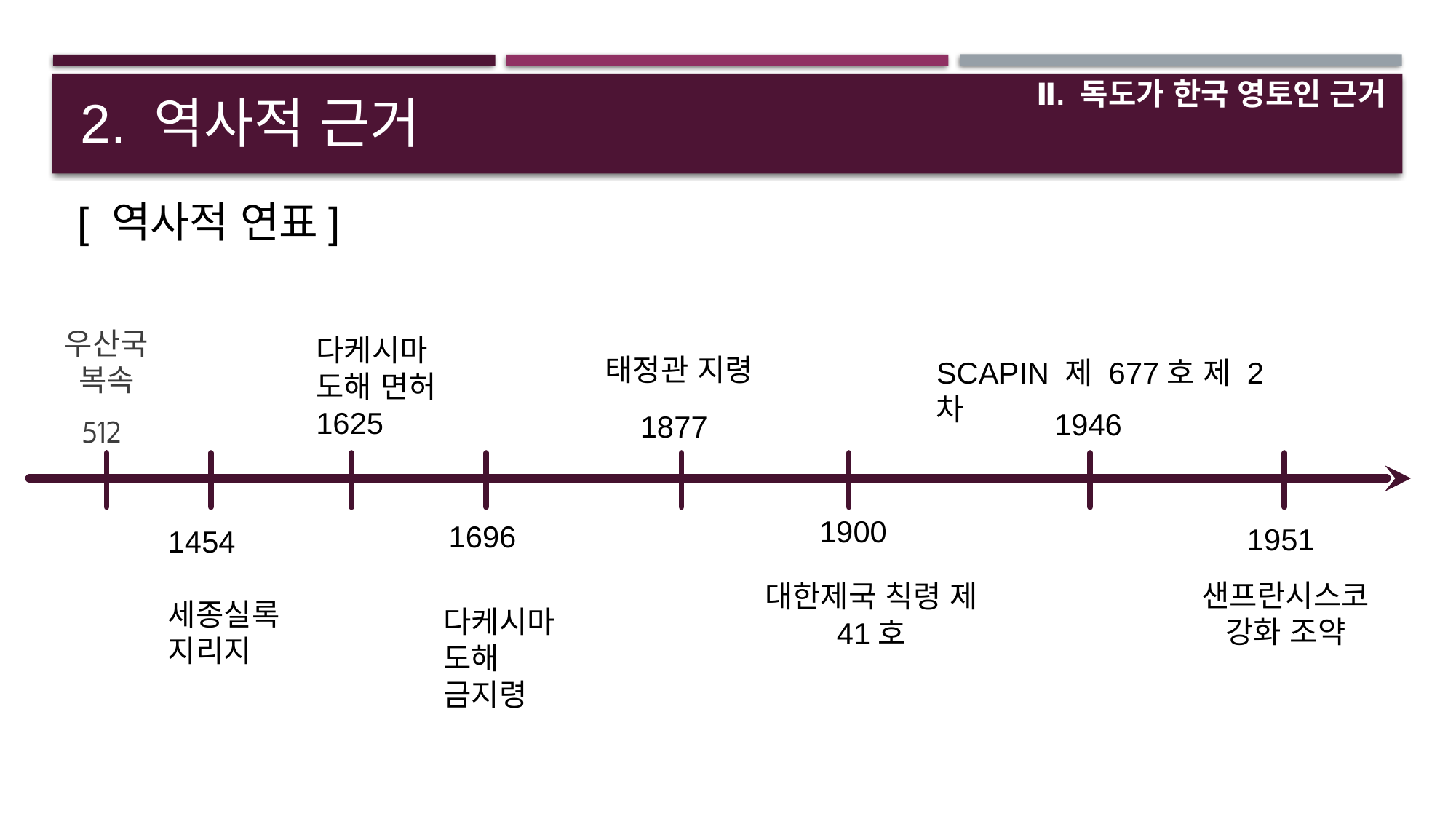

# 2. 역사적 근거
Ⅱ. 독도가 한국 영토인 근거
[ 역사적 연표]
우산국 복속
512
다케시마 도해 면허
1625
태정관 지령
SCAPIN 제 677호 제 2차
1946
1877
1900
1696
1951
1454

세종실록 지리지
샌프란시스코 강화 조약
대한제국 칙령 제 41호
다케시마 도해 금지령